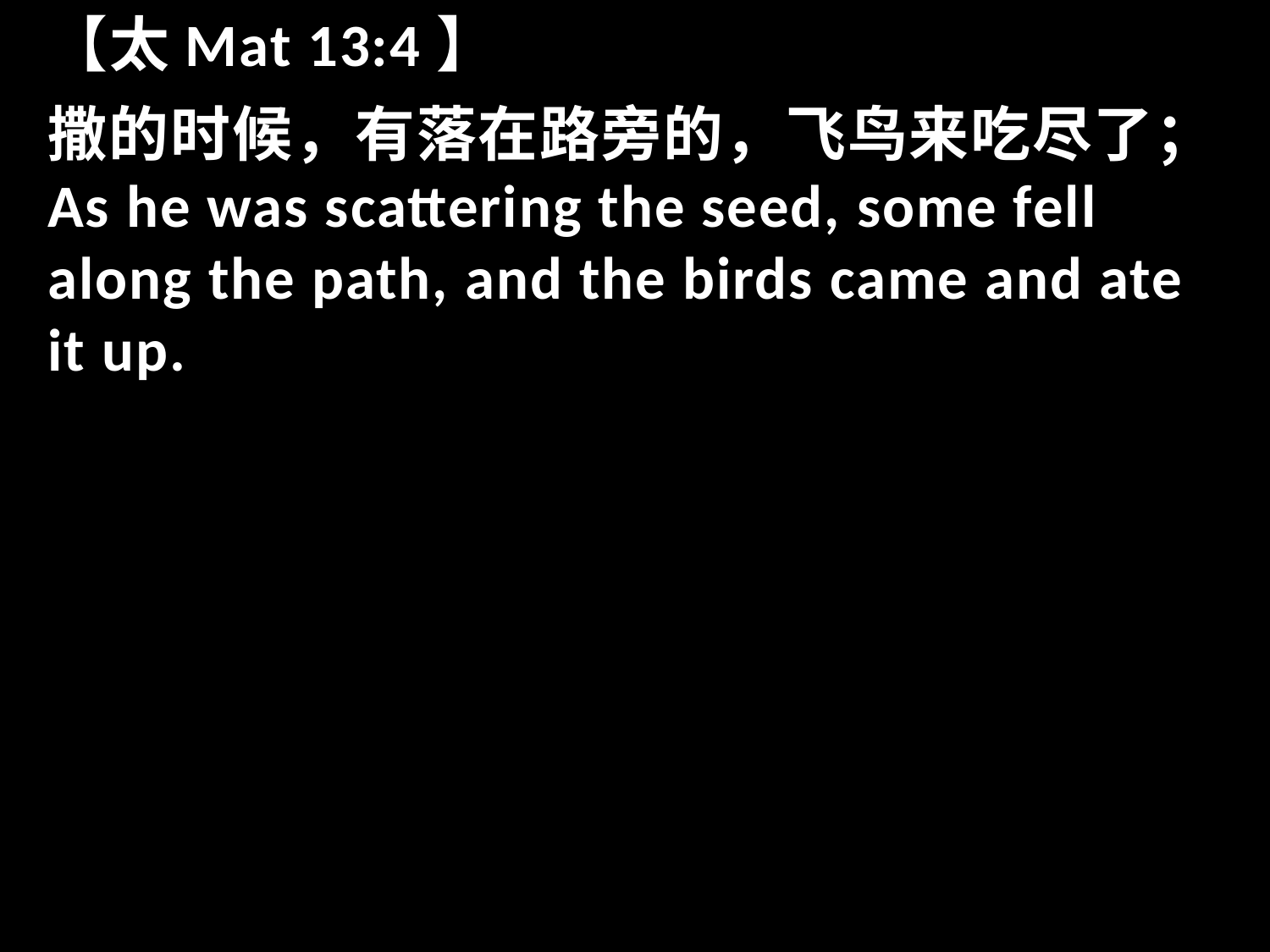

【太Mat 13:4】
撒的时候，有落在路旁的，飞鸟来吃尽了；As he was scattering the seed, some fell along the path, and the birds came and ate it up.